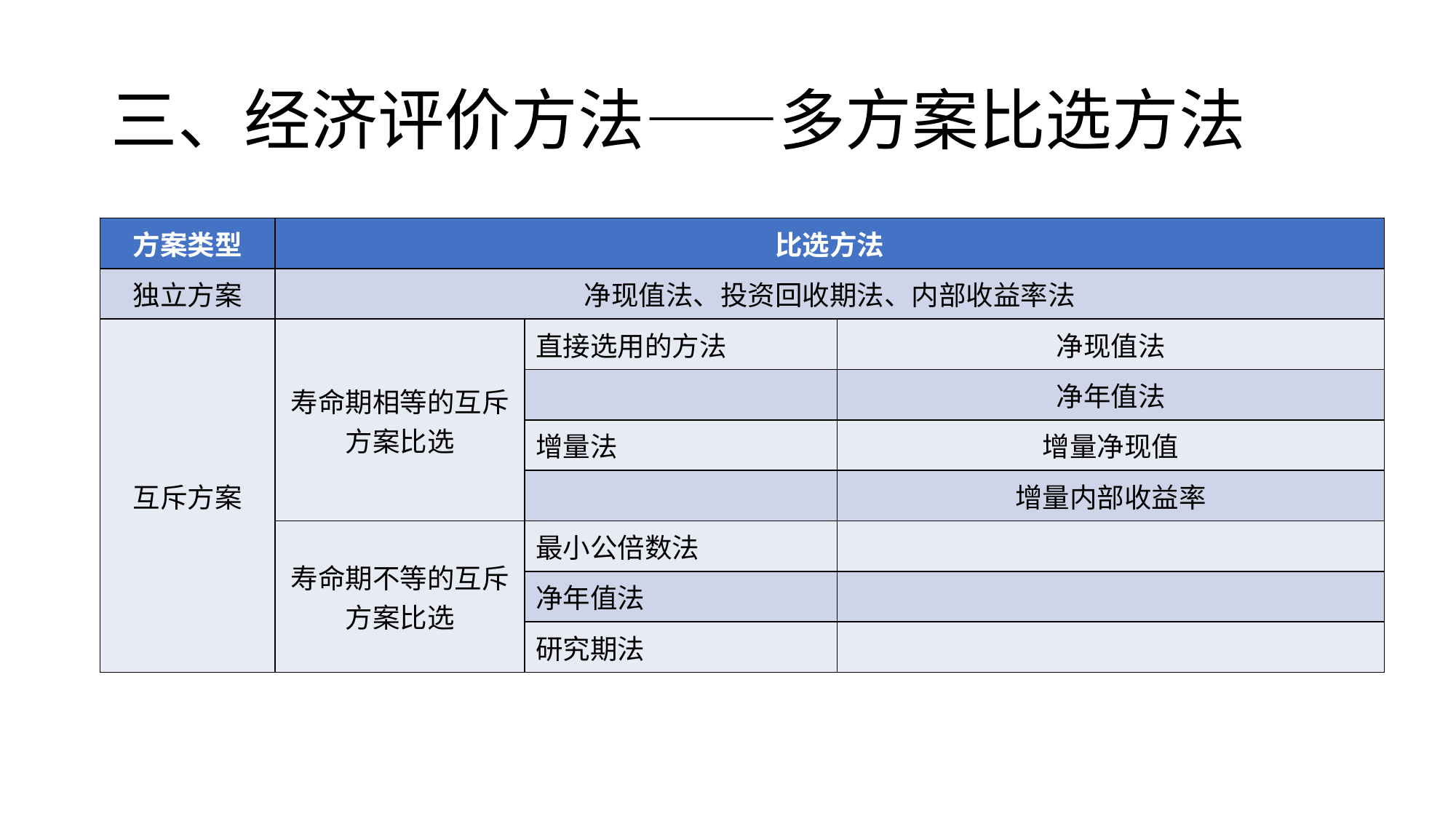

# 三、经济评价方法——多方案比选方法
| 方案类型 | 比选方法 |  |  |
| --- | --- | --- | --- |
| 独立方案 | 净现值法、投资回收期法、内部收益率法 | 净现值法 |  |
| 互斥方案 | 寿命期相等的互斥方案比选 | 直接选用的方法 | 净现值法 |
|  |  |  | 净年值法 |
| 互斥方案 |  | 增量法 | 增量净现值 |
|  |  |  | 增量内部收益率 |
|  | 寿命期不等的互斥方案比选 | 最小公倍数法 |  |
|  |  | 净年值法 |  |
|  |  | 研究期法 |  |